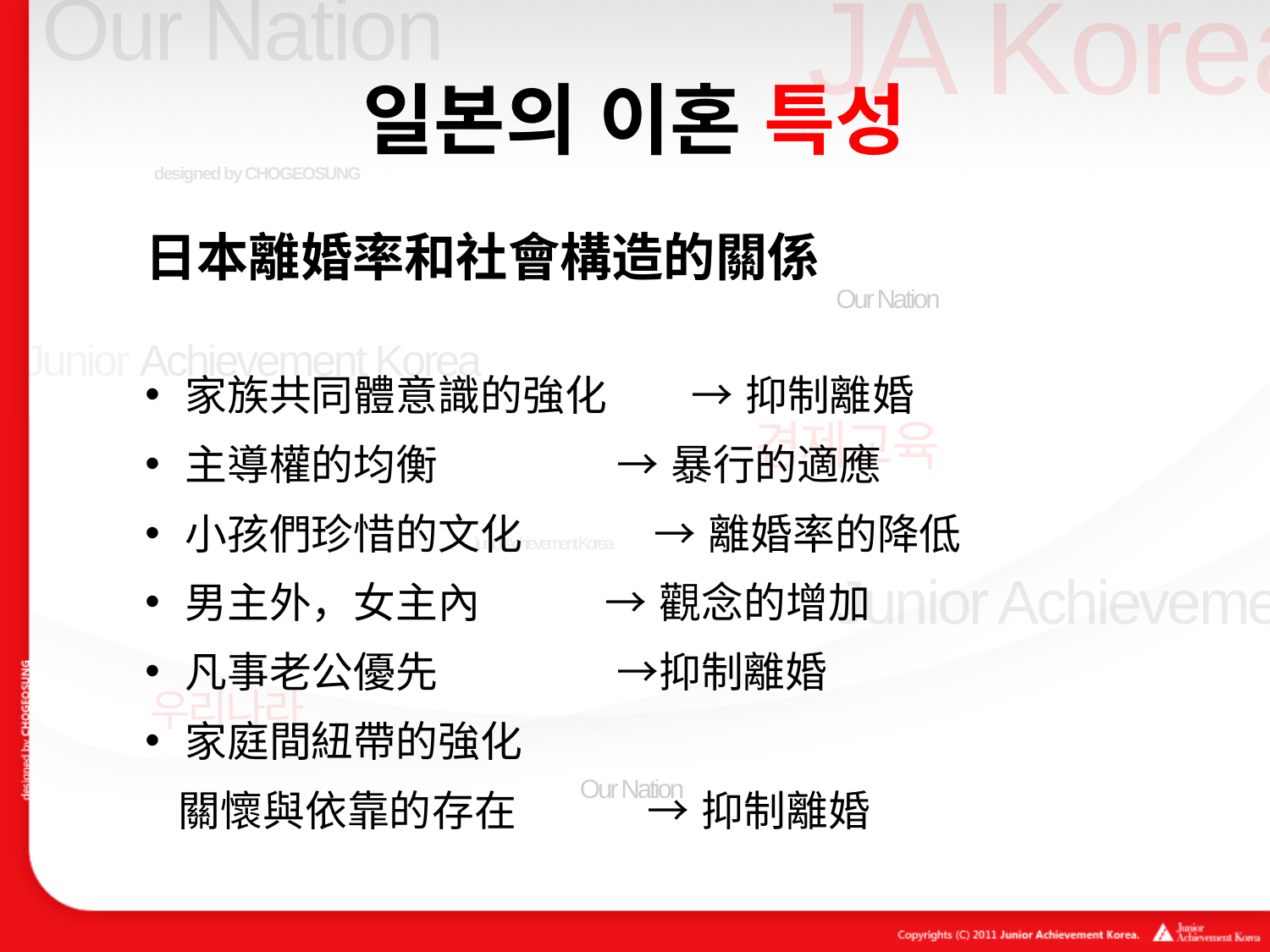

# 일본의 이혼 특성
日本離婚率和社會構造的關係

家族共同體意識的強化       → 抑制離婚
主導權的均衡               → 暴行的適應
小孩們珍惜的文化           → 離婚率的降低
男主外，女主內             → 觀念的增加
凡事老公優先               →抑制離婚
家庭間紐帶的強化
  關懷與依靠的存在           → 抑制離婚